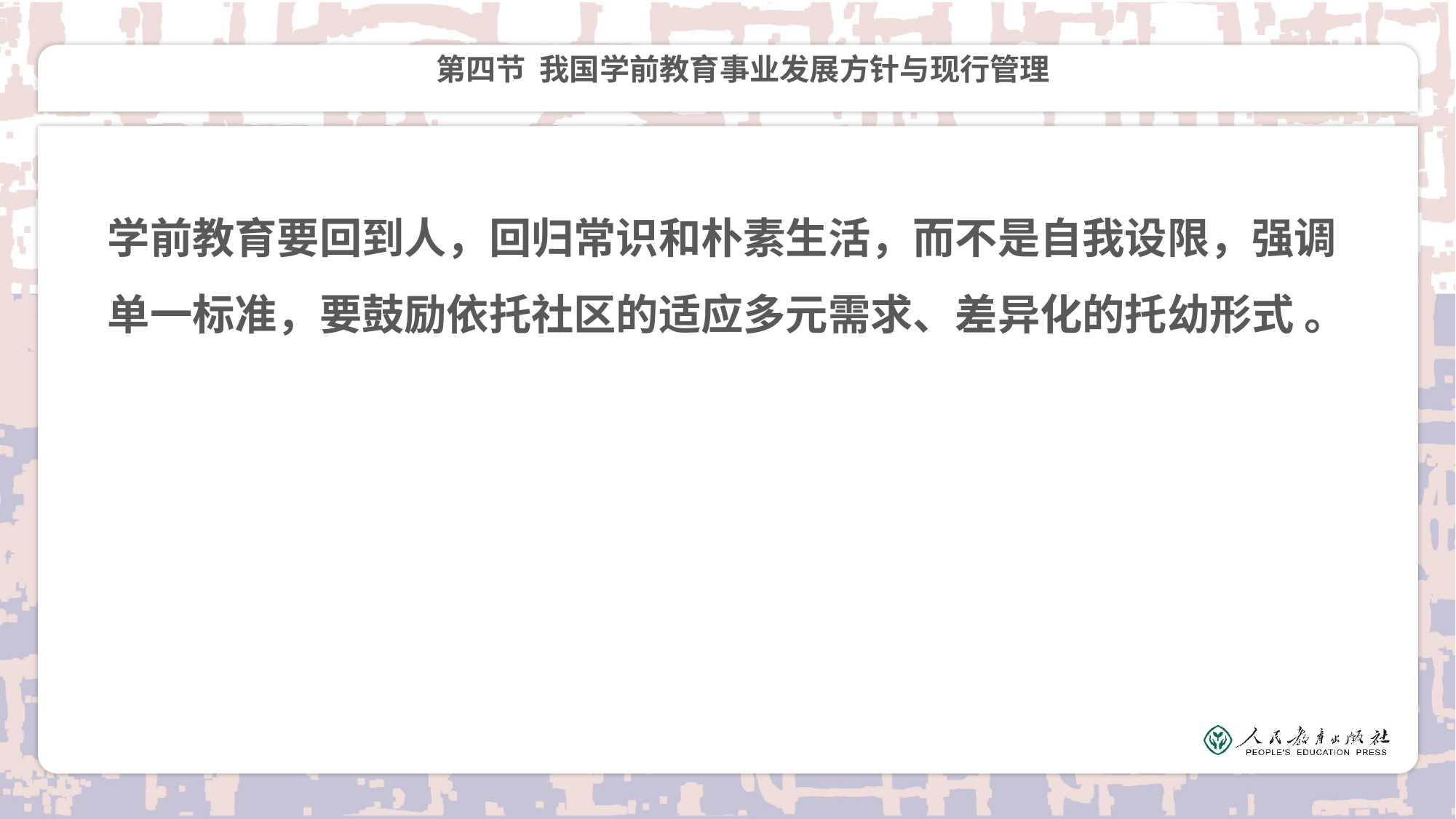

# 第四节  我国学前教育事业发展方针与现行管理
学前教育要回到人，回归常识和朴素生活，而不是自我设限，强调单一标准，要鼓励依托社区的适应多元需求、差异化的托幼形式 。